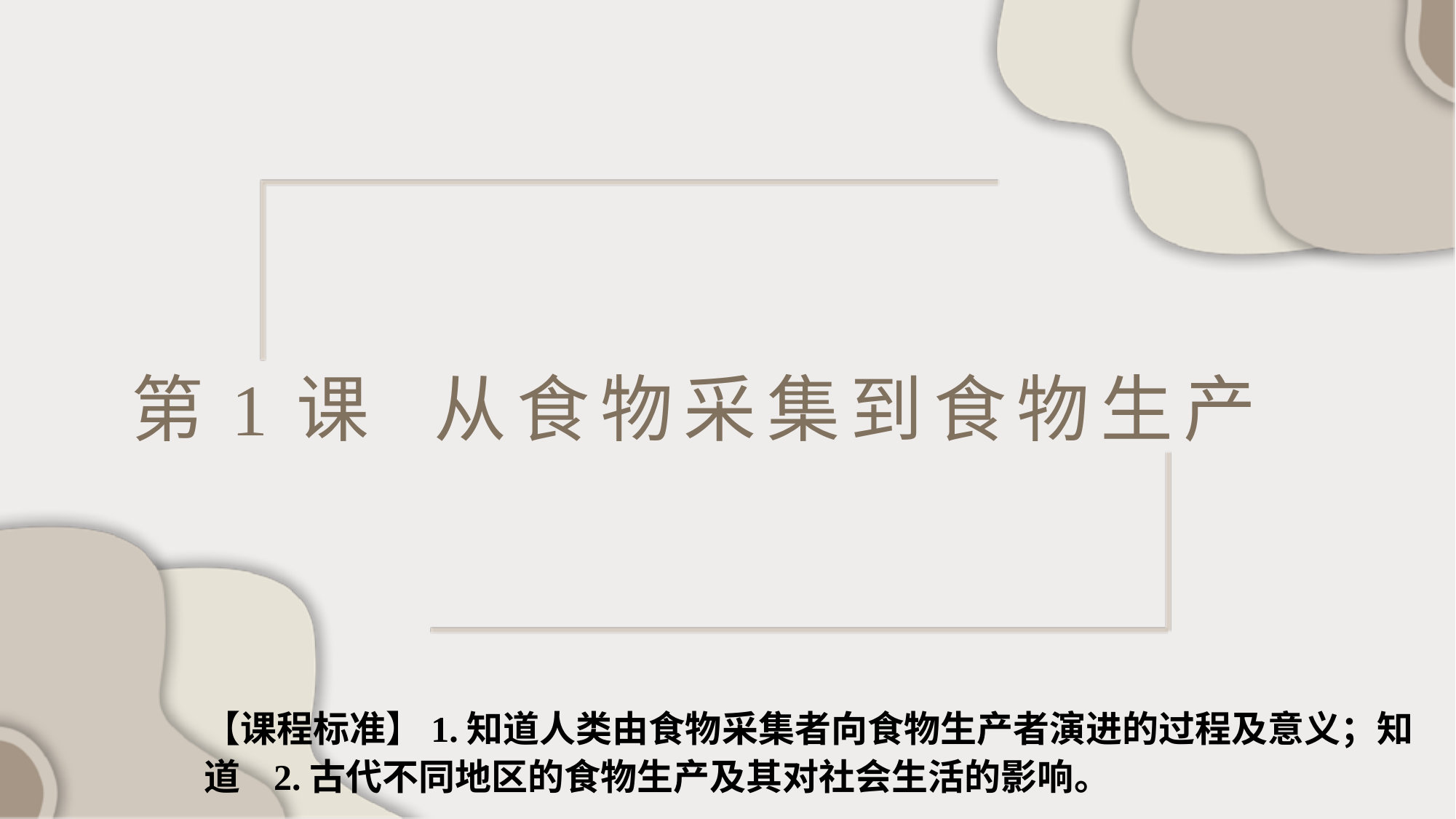

第1课  从食物采集到食物生产

【课程标准】1.知道人类由食物采集者向食物生产者演进的过程及意义；知道   2.古代不同地区的食物生产及其对社会生活的影响。